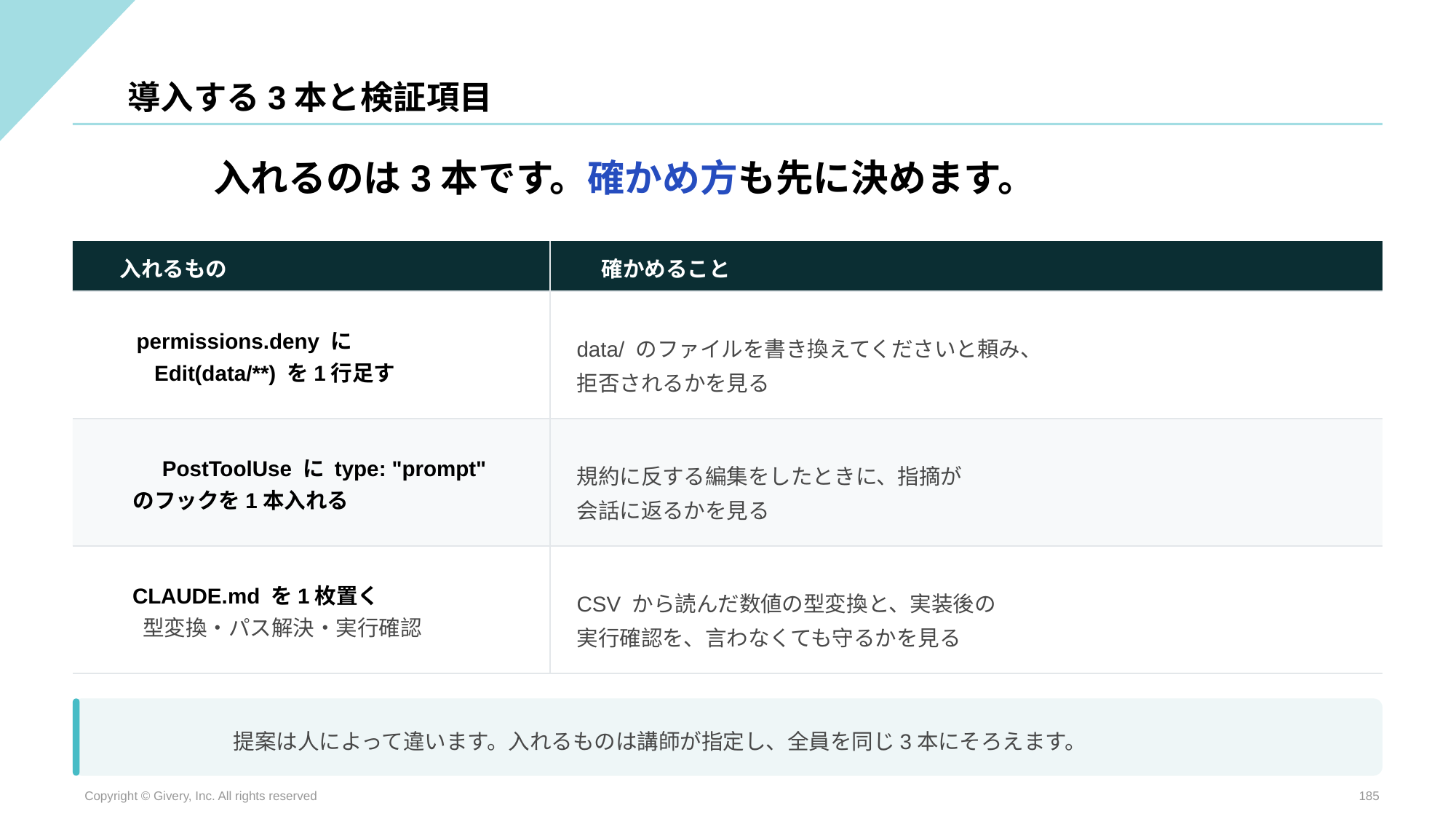

導入する3本と検証項目

入れるのは3本です。確かめ方も先に決めます。

入れるもの
確かめること

permissions.deny に
data/ のファイルを書き換えてくださいと頼み、
拒否されるかを見る
Edit(data/**) を1行足す

PostToolUse に type: "prompt"
規約に反する編集をしたときに、指摘が
会話に返るかを見る
のフックを1本入れる

CLAUDE.md を1枚置く
CSV から読んだ数値の型変換と、実装後の
実行確認を、言わなくても守るかを見る
型変換・パス解決・実行確認

提案は人によって違います。入れるものは講師が指定し、全員を同じ3本にそろえます。
Copyright © Givery, Inc. All rights reserved
185